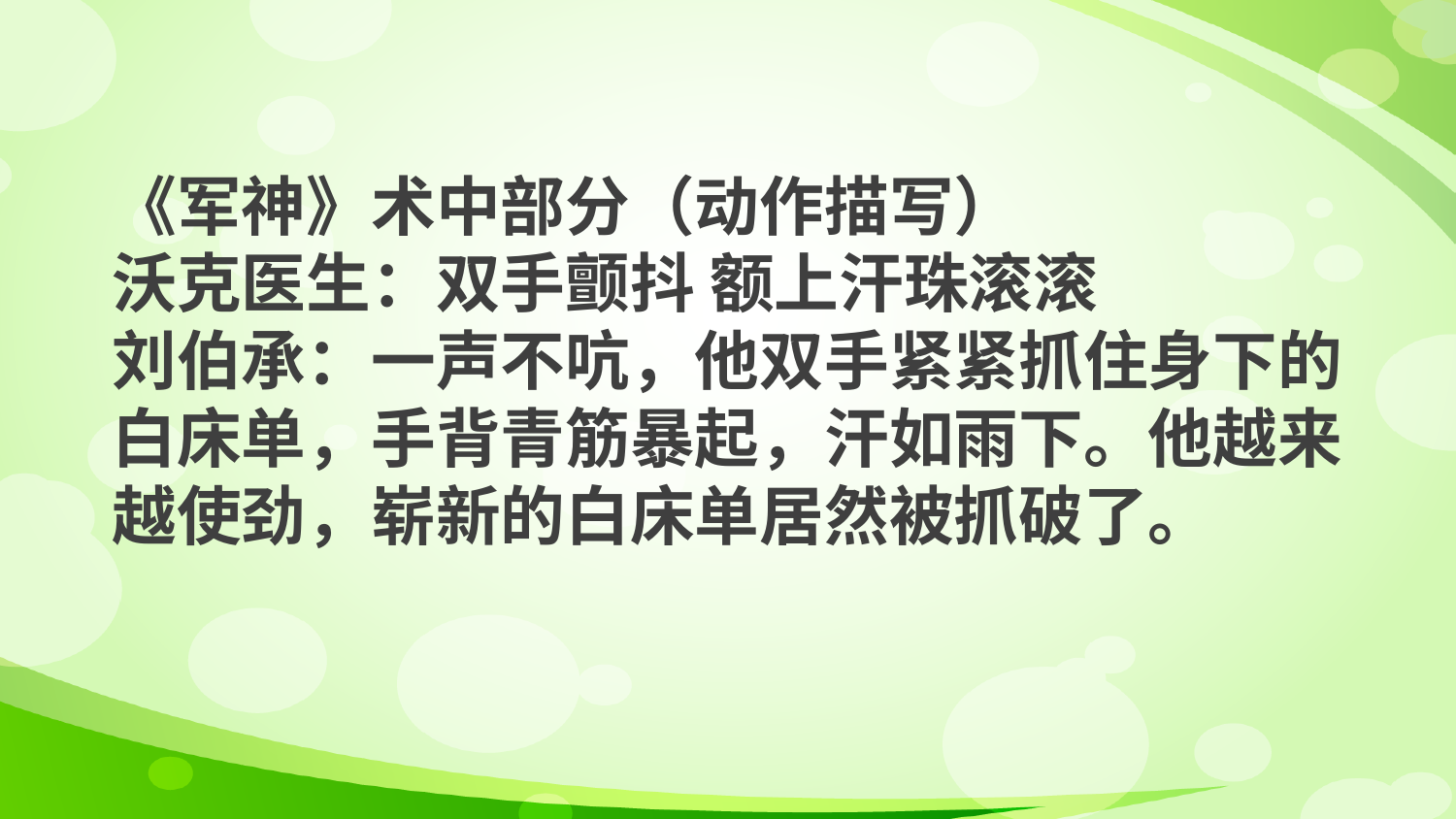

《军神》术中部分（动作描写）
沃克医生：双手颤抖 额上汗珠滚滚
刘伯承：一声不吭，他双手紧紧抓住身下的白床单，手背青筋暴起，汗如雨下。他越来越使劲，崭新的白床单居然被抓破了。